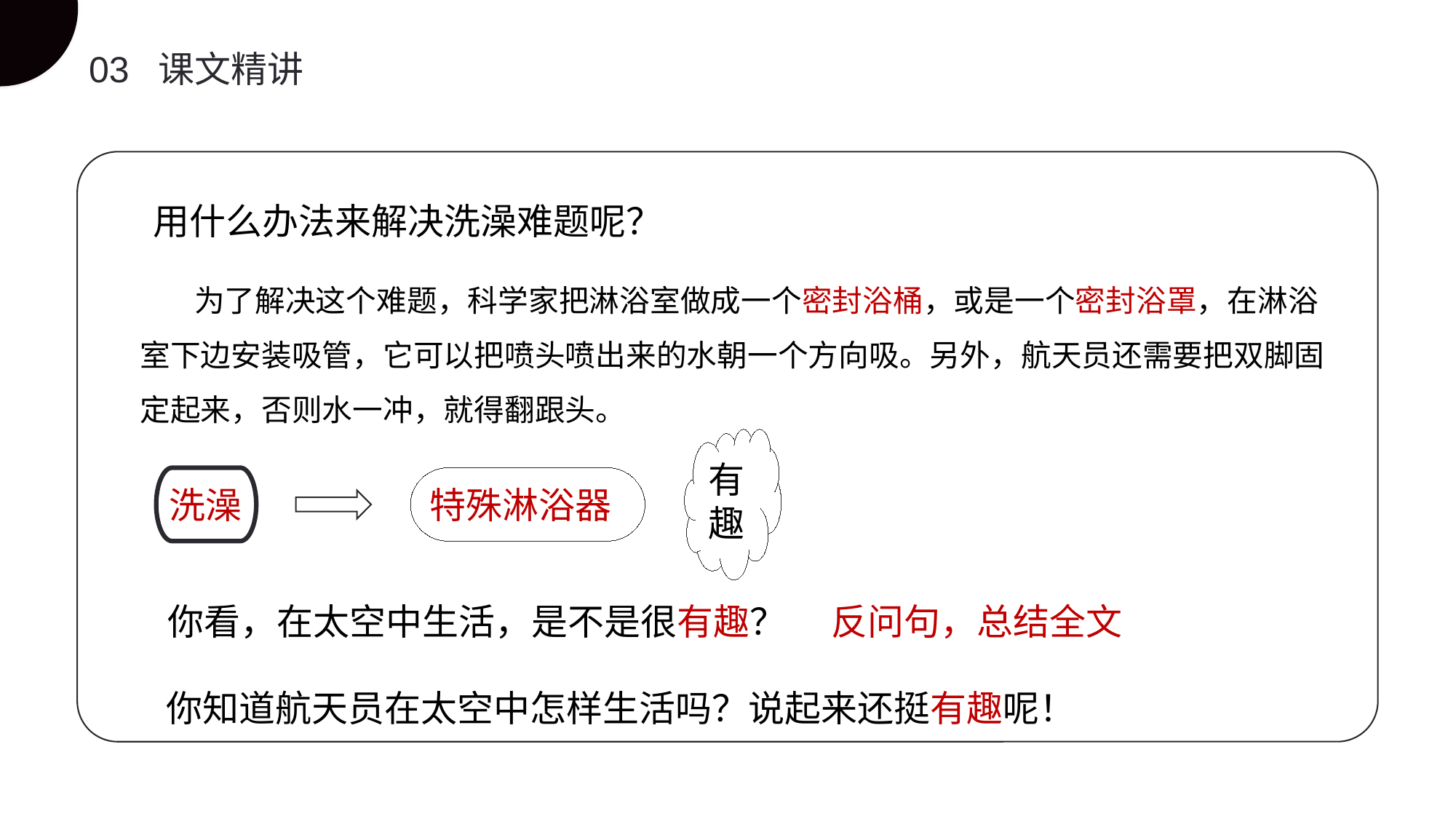

03  课文精讲
用什么办法来解决洗澡难题呢？
       为了解决这个难题，科学家把淋浴室做成一个密封浴桶，或是一个密封浴罩，在淋浴室下边安装吸管，它可以把喷头喷出来的水朝一个方向吸。另外，航天员还需要把双脚固定起来，否则水一冲，就得翻跟头。
有趣

洗澡
特殊淋浴器
       你看，在太空中生活，是不是很有趣？
反问句，总结全文
 你知道航天员在太空中怎样生活吗？说起来还挺有趣呢！